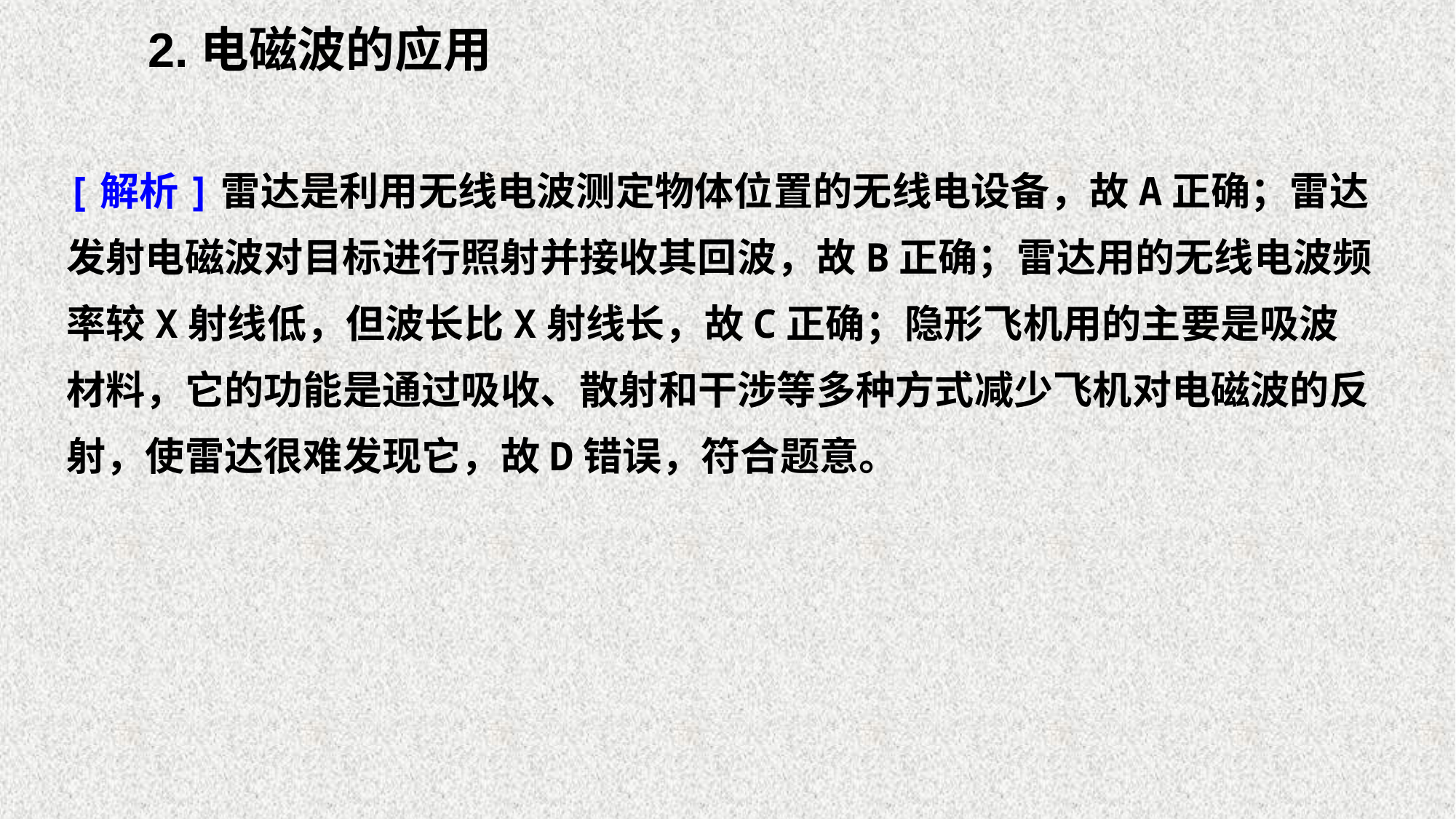

2.电磁波的应用
[解析]雷达是利用无线电波测定物体位置的无线电设备，故A正确；雷达发射电磁波对目标进行照射并接收其回波，故B正确；雷达用的无线电波频率较X射线低，但波长比X射线长，故C正确；隐形飞机用的主要是吸波材料，它的功能是通过吸收、散射和干涉等多种方式减少飞机对电磁波的反射，使雷达很难发现它，故D错误，符合题意。